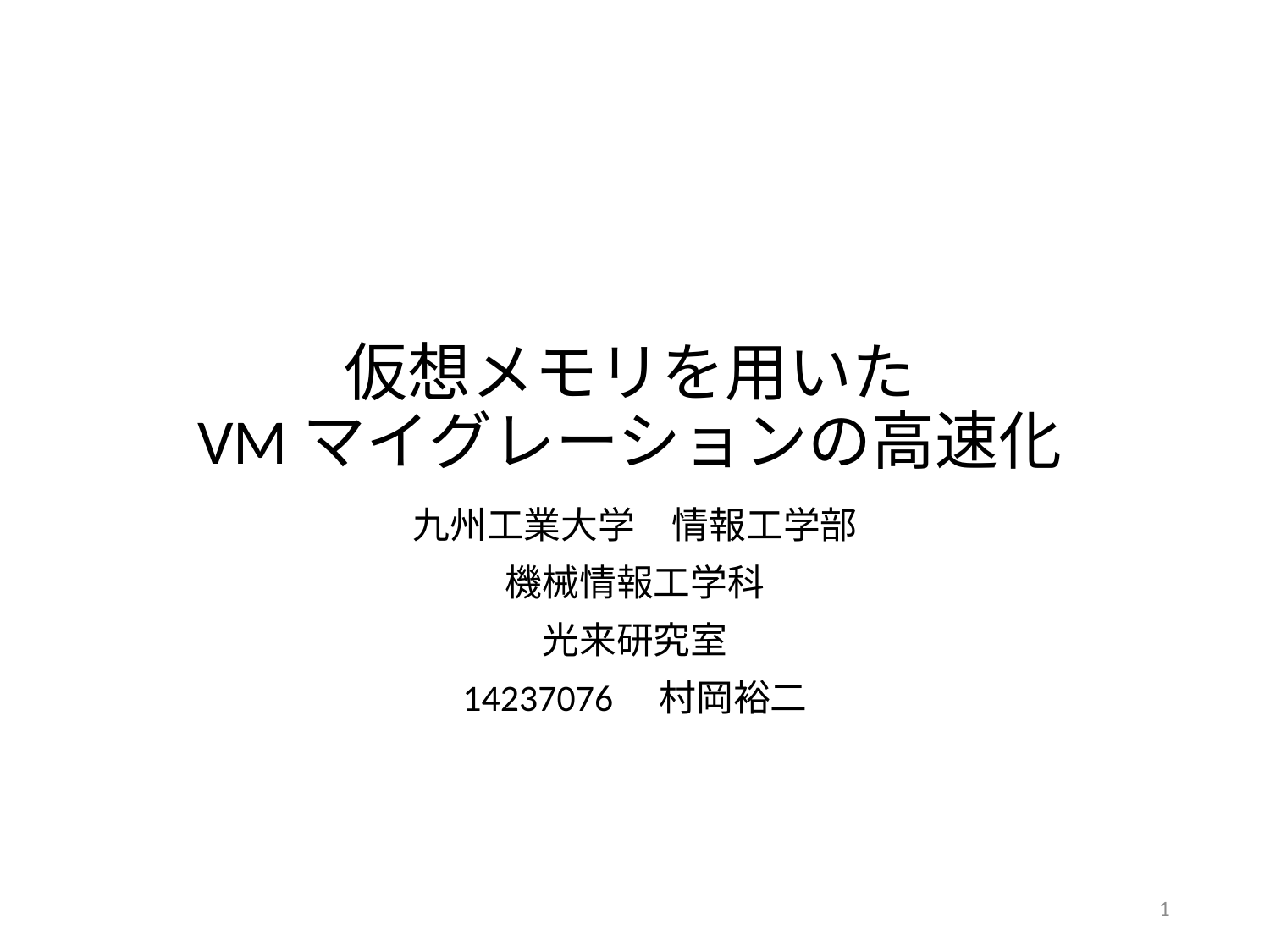

# 仮想メモリを用いた VMマイグレーションの高速化
九州工業大学　情報工学部
機械情報工学科
光来研究室
14237076　村岡裕二
1